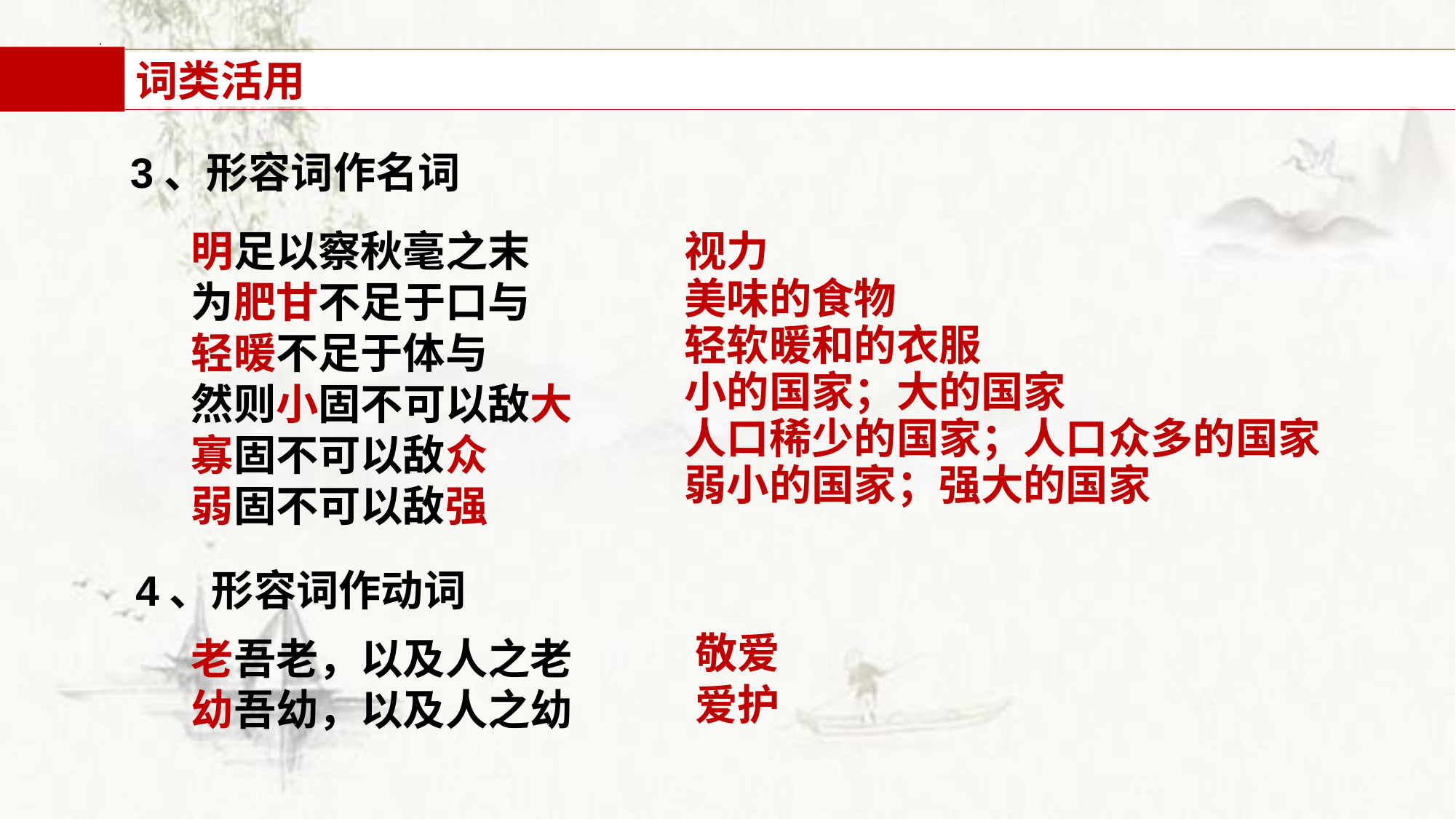

词类活用
3、形容词作名词

明足以察秋毫之末
为肥甘不足于口与
轻暖不足于体与
然则小固不可以敌大
寡固不可以敌众
弱固不可以敌强
子路、曾皙、冉有、公西华侍坐
视力
美味的食物
轻软暖和的衣服
小的国家；大的国家
人口稀少的国家；人口众多的国家
弱小的国家；强大的国家
4、形容词作动词
老吾老，以及人之老
幼吾幼，以及人之幼
敬爱
爱护